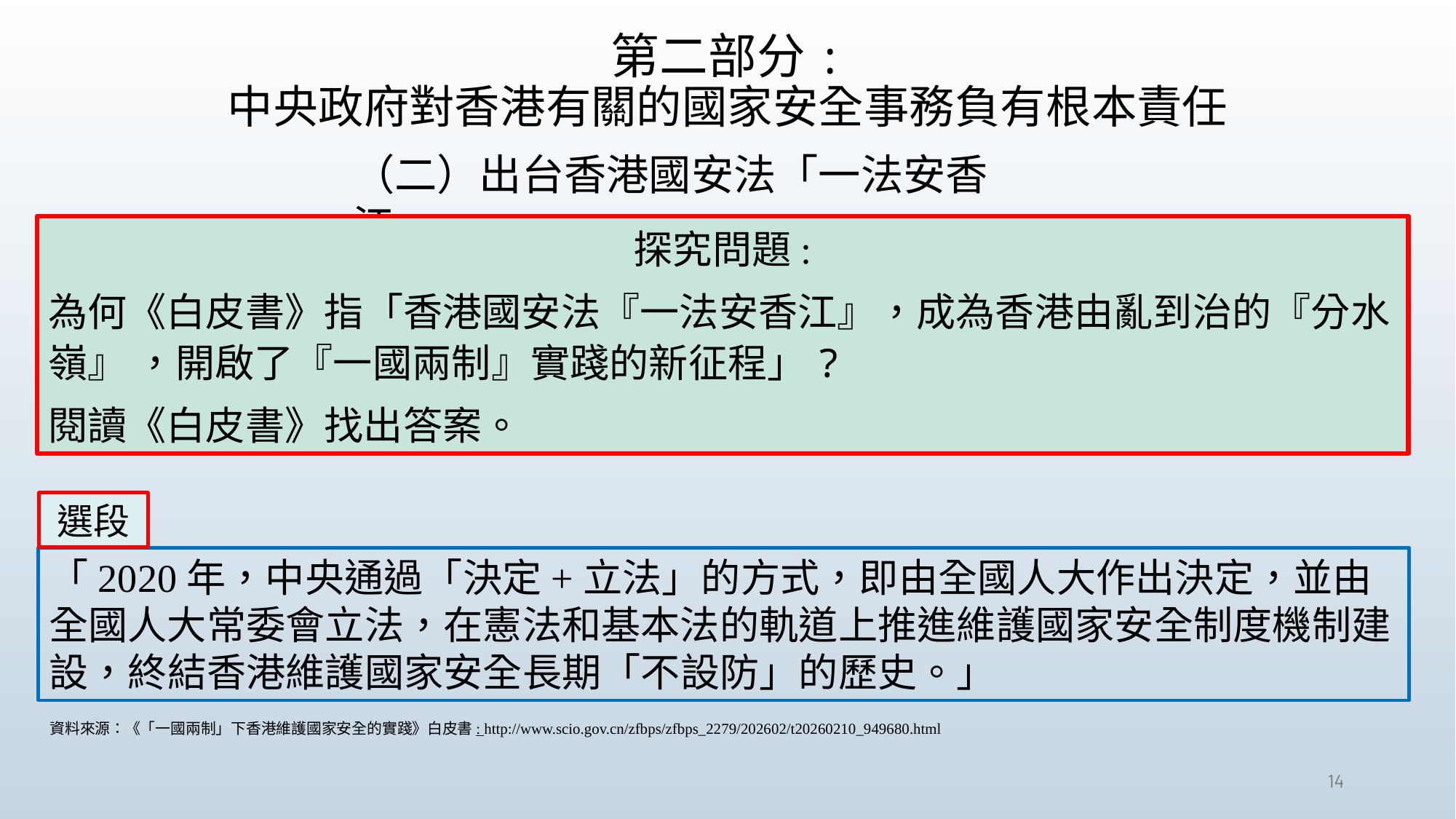

第二部分:
中央政府對香港有關的國家安全事務負有根本責任
（二）出台香港國安法「一法安香江」
探究問題:
為何《白皮書》指「香港國安法『一法安香江』，成為香港由亂到治的『分水嶺』 ，開啟了『一國兩制』實踐的新征程」?
閱讀《白皮書》找出答案。
選段
「2020年，中央通過「決定+立法」的方式，即由全國人大作出決定，並由全國人大常委會立法，在憲法和基本法的軌道上推進維護國家安全制度機制建設，終結香港維護國家安全長期「不設防」的歷史。」
資料來源：《「一國兩制」下香港維護國家安全的實踐》白皮書: http://www.scio.gov.cn/zfbps/zfbps_2279/202602/t20260210_949680.html
14